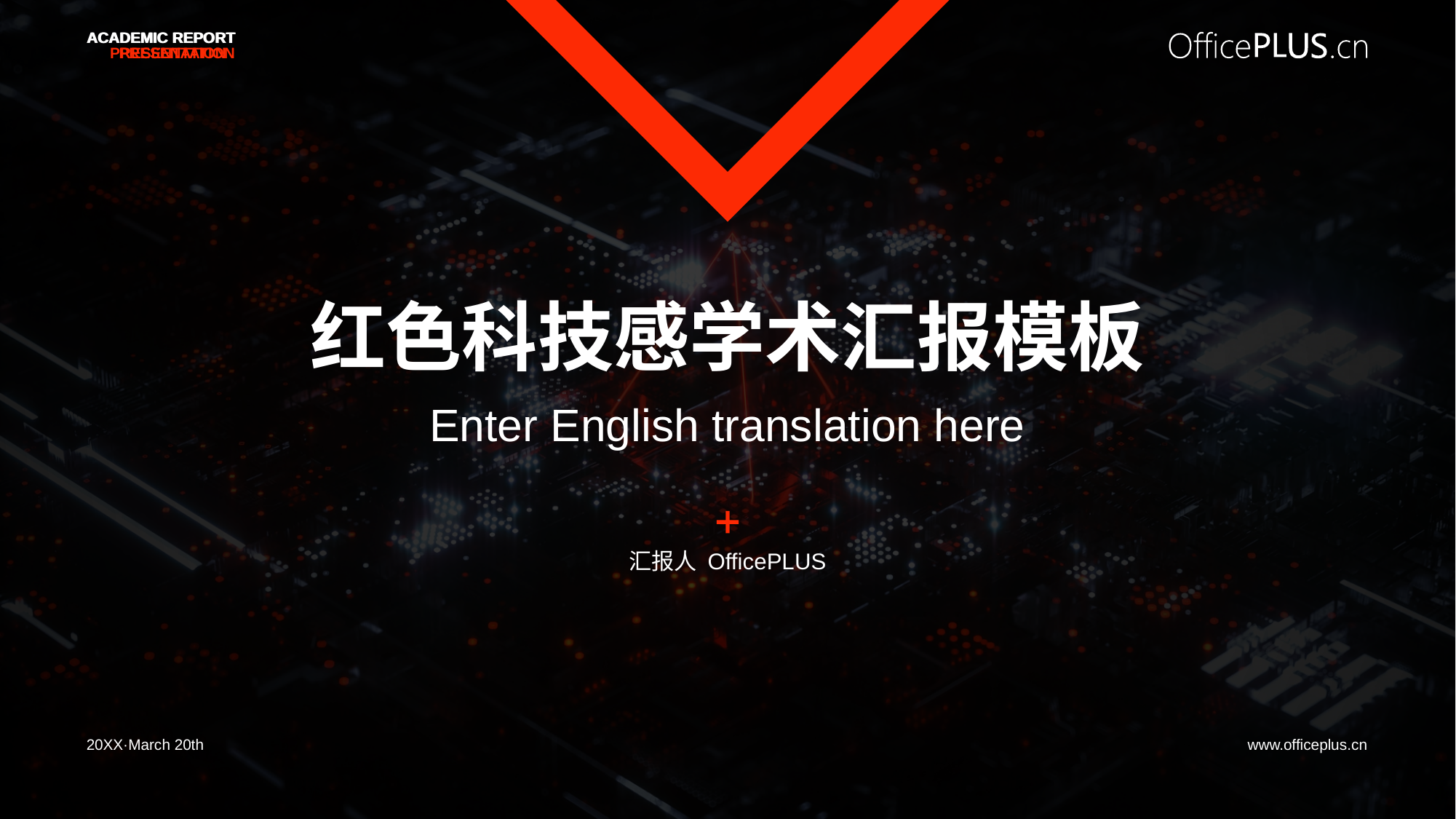

Academic report
Presentation
红色科技感学术汇报模板
Enter English translation here

汇报人 OfficePLUS
20XX·March 20th
www.officeplus.cn